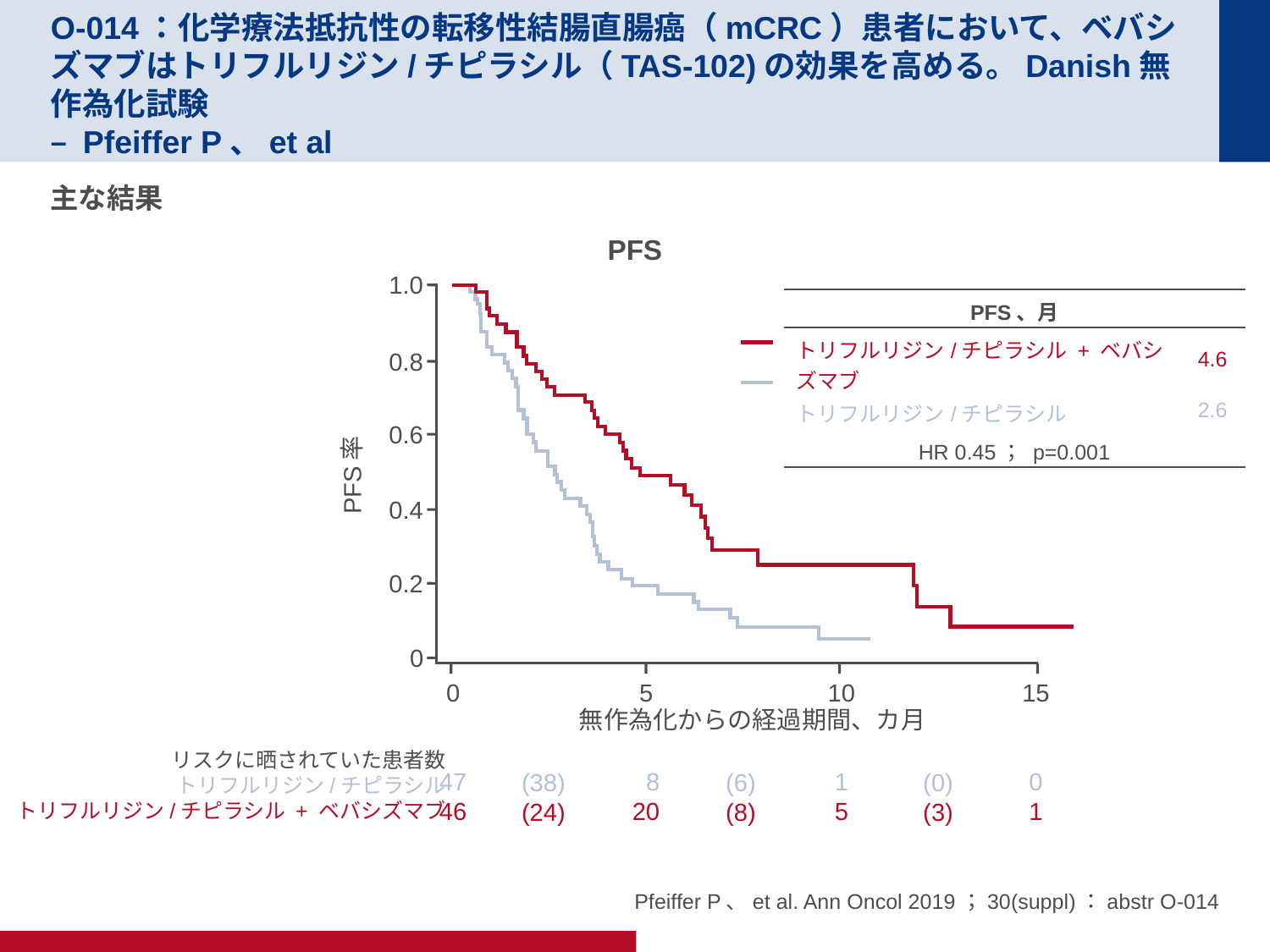

# O-014：化学療法抵抗性の転移性結腸直腸癌（mCRC）患者において、ベバシズマブはトリフルリジン/チピラシル（TAS-102)の効果を高める。Danish無作為化試験 – Pfeiffer P、et al
主な結果
PFS
1.0

| PFS、月 |  |
| --- | --- |
| トリフルリジン/チピラシル + ベバシズマブ | 4.6 |
| トリフルリジン/チピラシル | 2.6 |
| HR 0.45； p=0.001 |  |
0.8

0.6

PFS率
0.4

0.2

0

0

47
46

5

8
20

10

1
5

15

0
1
無作為化からの経過期間、カ月
リスクに晒されていた患者数
トリフルリジン/チピラシル
トリフルリジン/チピラシル + ベバシズマブ
(38)
(24)
(6)
(8)
(0)
(3)
Pfeiffer P、et al. Ann Oncol 2019；30(suppl)：abstr O-014